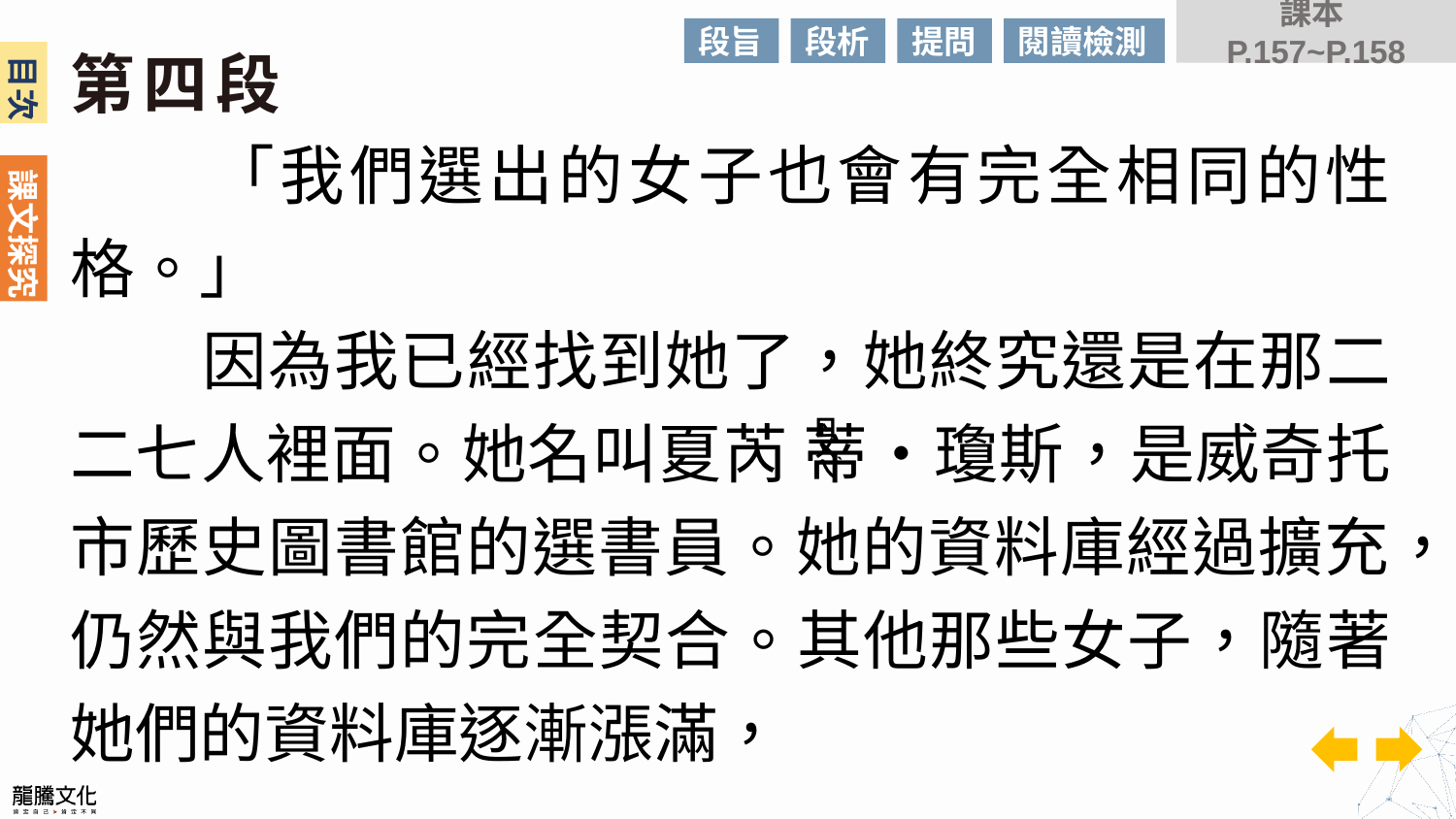

課本P.157~P.158
段旨
段析
提問
閱讀檢測
第四段
　　「我們選出的女子也會有完全相同的性格。」
　　因為我已經找到她了，她終究還是在那二二七人裡面。她名叫夏芮 蒂‧瓊斯，是威奇托市歷史圖書館的選書員。她的資料庫經過擴充，仍然與我們的完全契合。其他那些女子，隨著她們的資料庫逐漸漲滿，
ㄖㄨㄟ
ˋ